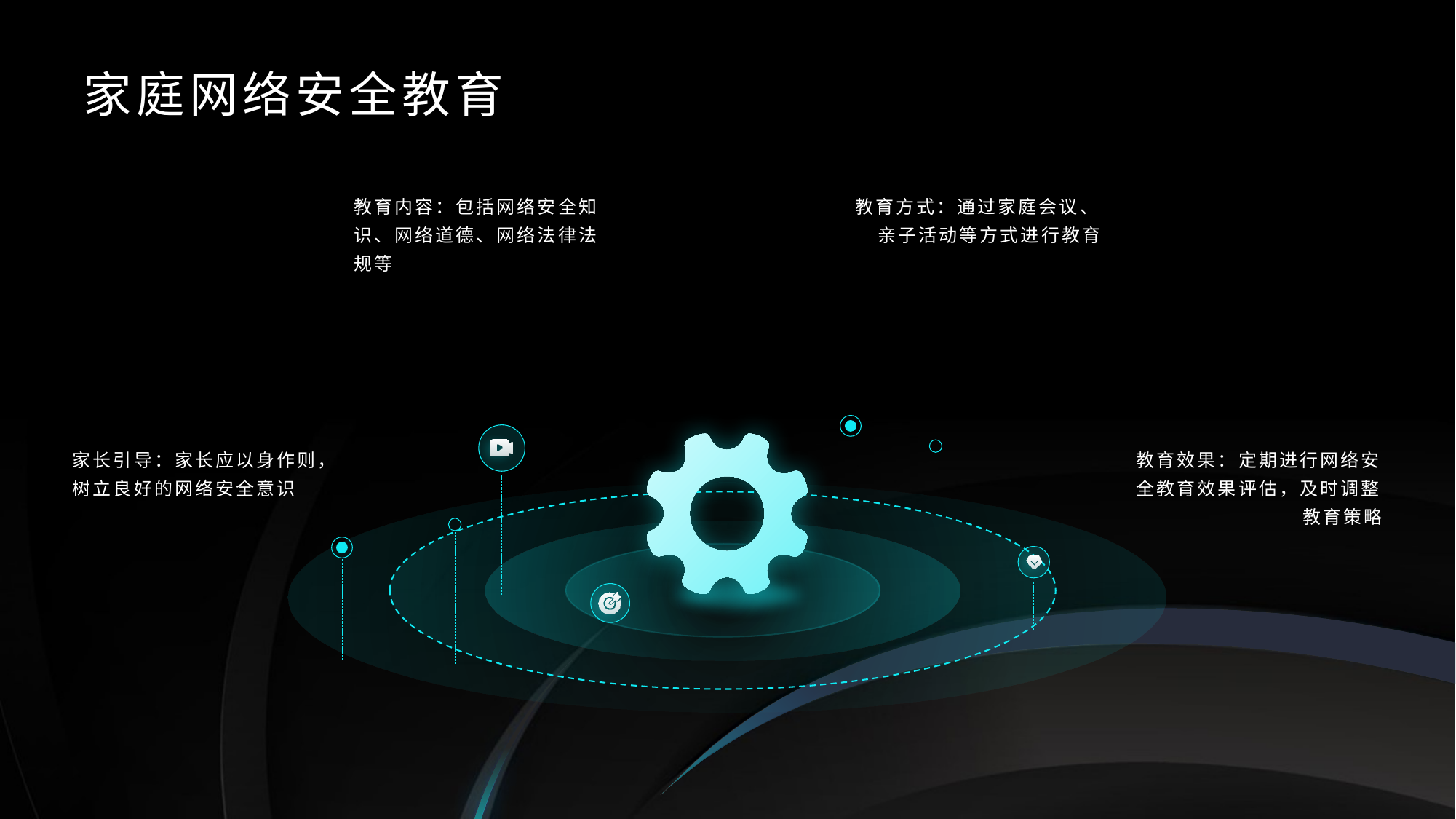

家庭网络安全教育
教育内容：包括网络安全知识、网络道德、网络法律法规等
教育方式：通过家庭会议、亲子活动等方式进行教育

家长引导：家长应以身作则，树立良好的网络安全意识
教育效果：定期进行网络安全教育效果评估，及时调整教育策略